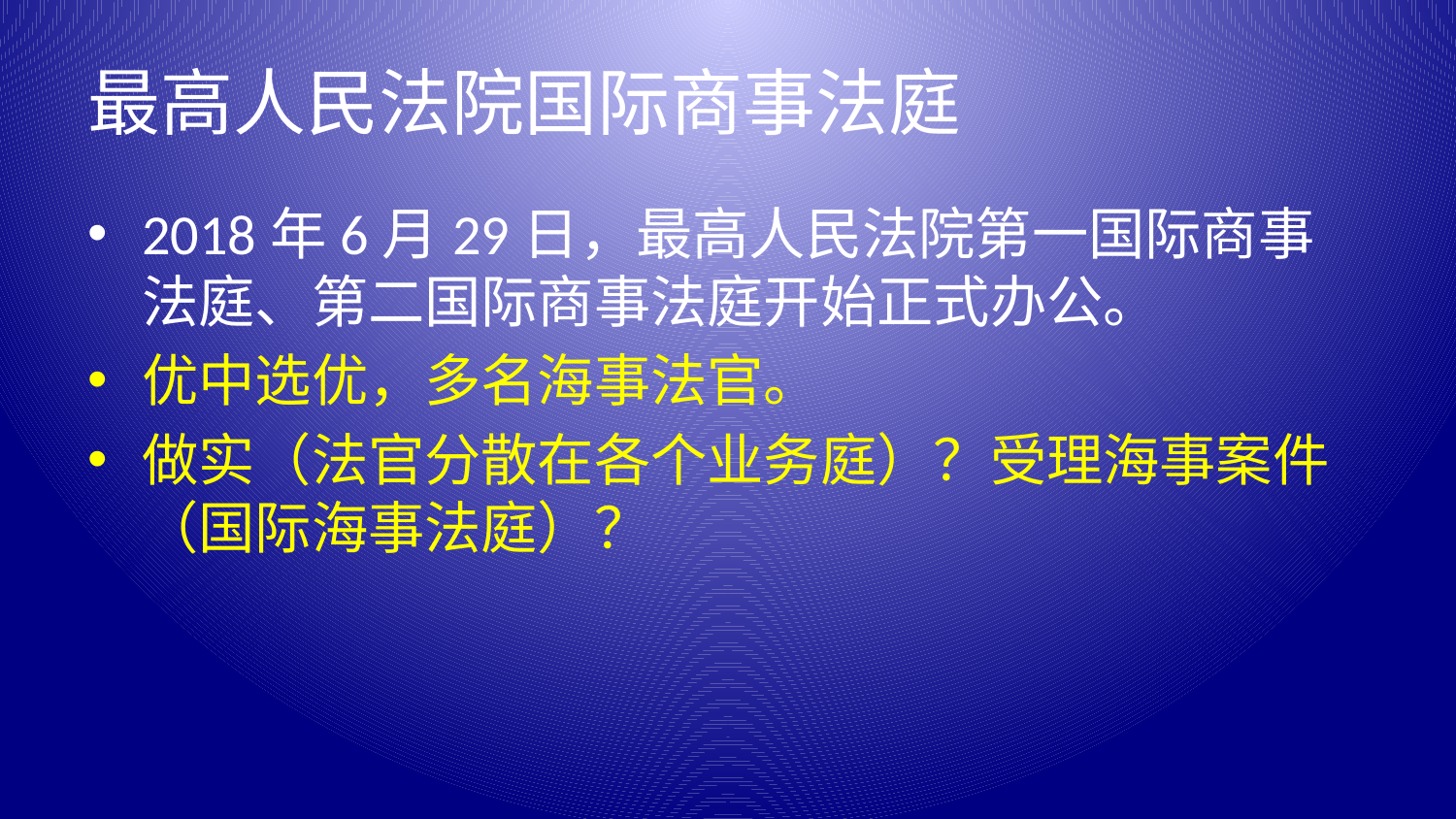

# 最高人民法院国际商事法庭
2018年6月29日，最高人民法院第一国际商事法庭、第二国际商事法庭开始正式办公。
优中选优，多名海事法官。
做实（法官分散在各个业务庭）？受理海事案件（国际海事法庭）？